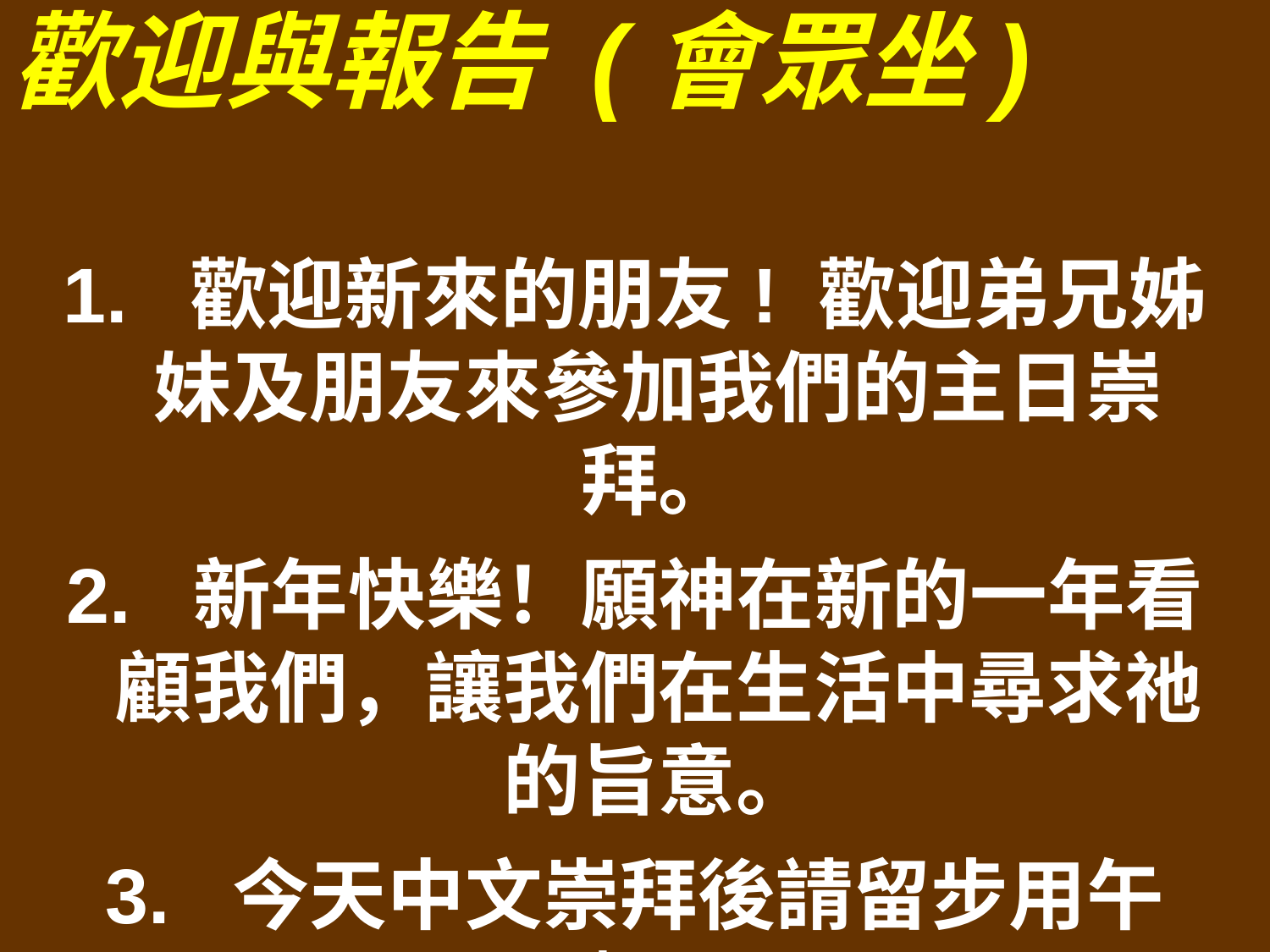

歡迎與報告 (會眾坐)

1.  歡迎新來的朋友! 歡迎弟兄姊妹及朋友來參加我們的主日崇拜。
2.  新年快樂！願神在新的一年看顧我們，讓我們在生活中尋求祂的旨意。
3.  今天中文崇拜後請留步用午餐。
4.  今天午餐後1:30-2:00在307室舉行禱告會。為 2025 年的主題「效法基督」禱告。